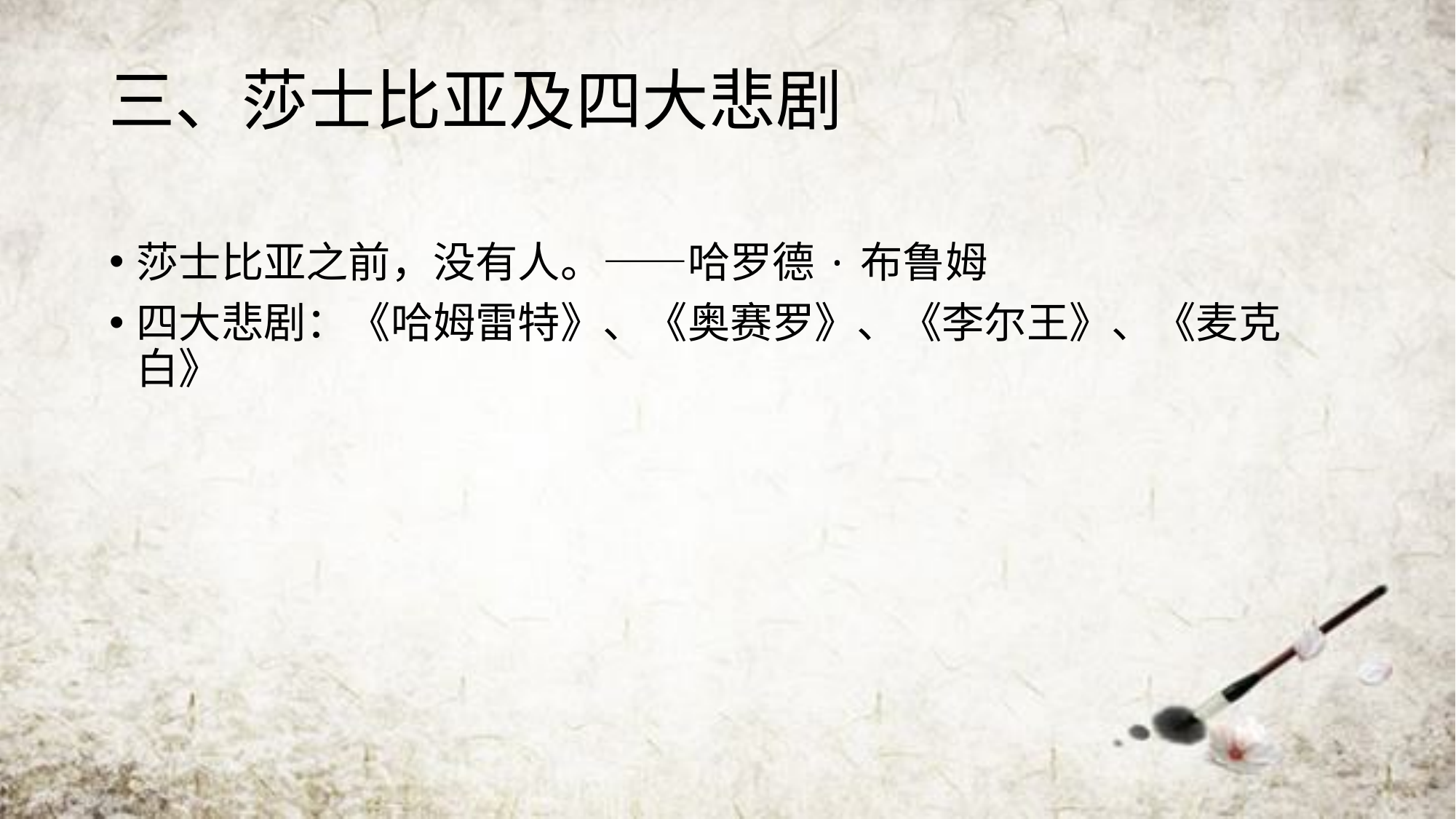

# 三、莎士比亚及四大悲剧
莎士比亚之前，没有人。——哈罗德·布鲁姆
四大悲剧：《哈姆雷特》、《奥赛罗》、《李尔王》、《麦克白》